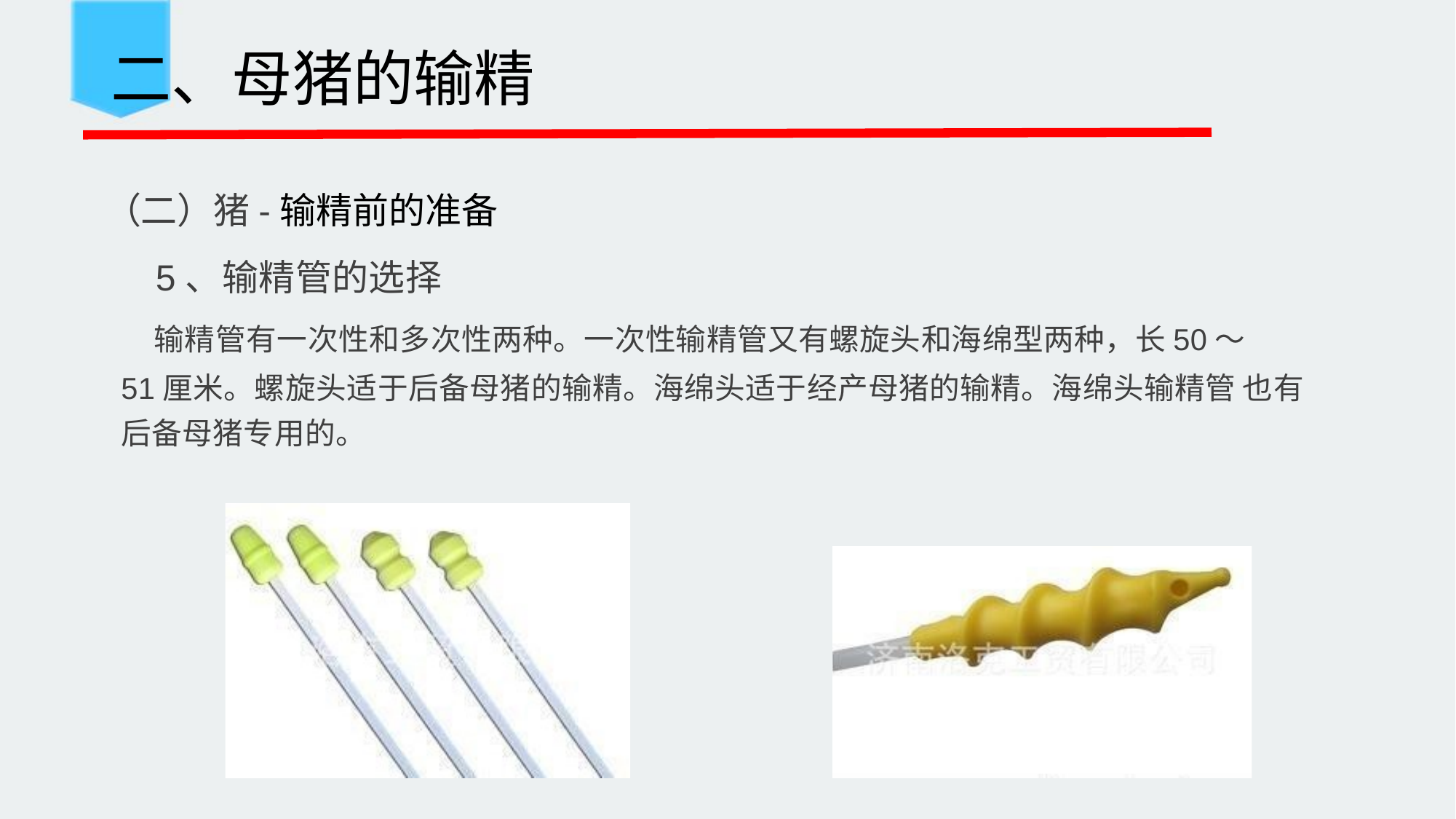

二、母猪的输精
  （二）猪-输精前的准备
       5、输精管的选择

输精管有一次性和多次性两种。一次性输精管又有螺旋头和海绵型两种，长50～
51厘米。螺旋头适于后备母猪的输精。海绵头适于经产母猪的输精。海绵头输精管 也有后备母猪专用的。